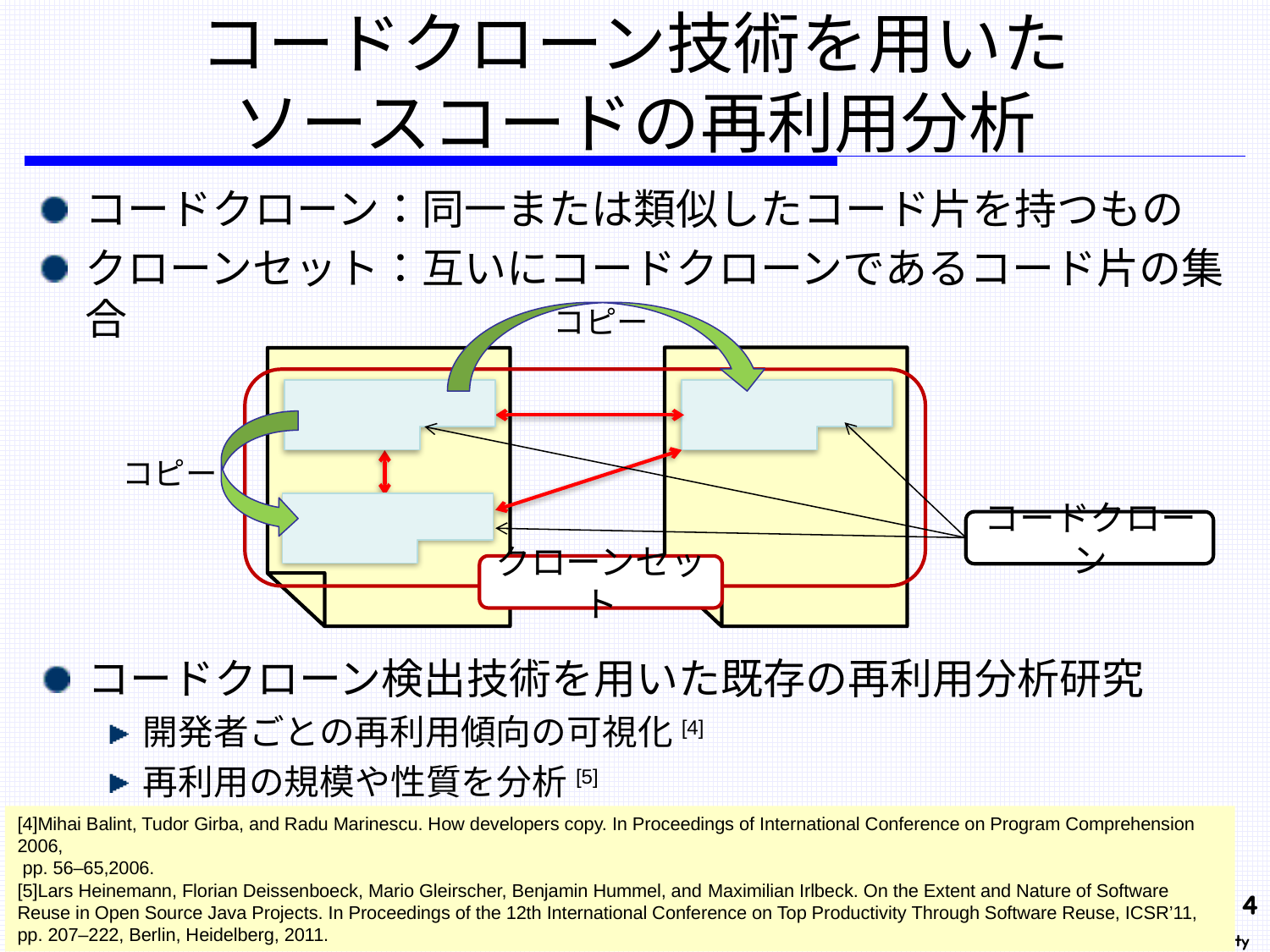

# コードクローン技術を用いた ソースコードの再利用分析
コードクローン：同一または類似したコード片を持つもの
クローンセット：互いにコードクローンであるコード片の集合
コピー

コードクローン
クローンセット

コピー
コードクローン検出技術を用いた既存の再利用分析研究
開発者ごとの再利用傾向の可視化[4]
再利用の規模や性質を分析[5]
[4]Mihai Balint, Tudor Girba, and Radu Marinescu. How developers copy. In Proceedings of International Conference on Program Comprehension 2006,
 pp. 56–65,2006.
[5]Lars Heinemann, Florian Deissenboeck, Mario Gleirscher, Benjamin Hummel, and Maximilian Irlbeck. On the Extent and Nature of Software Reuse in Open Source Java Projects. In Proceedings of the 12th International Conference on Top Productivity Through Software Reuse, ICSR’11, pp. 207–222, Berlin, Heidelberg, 2011.